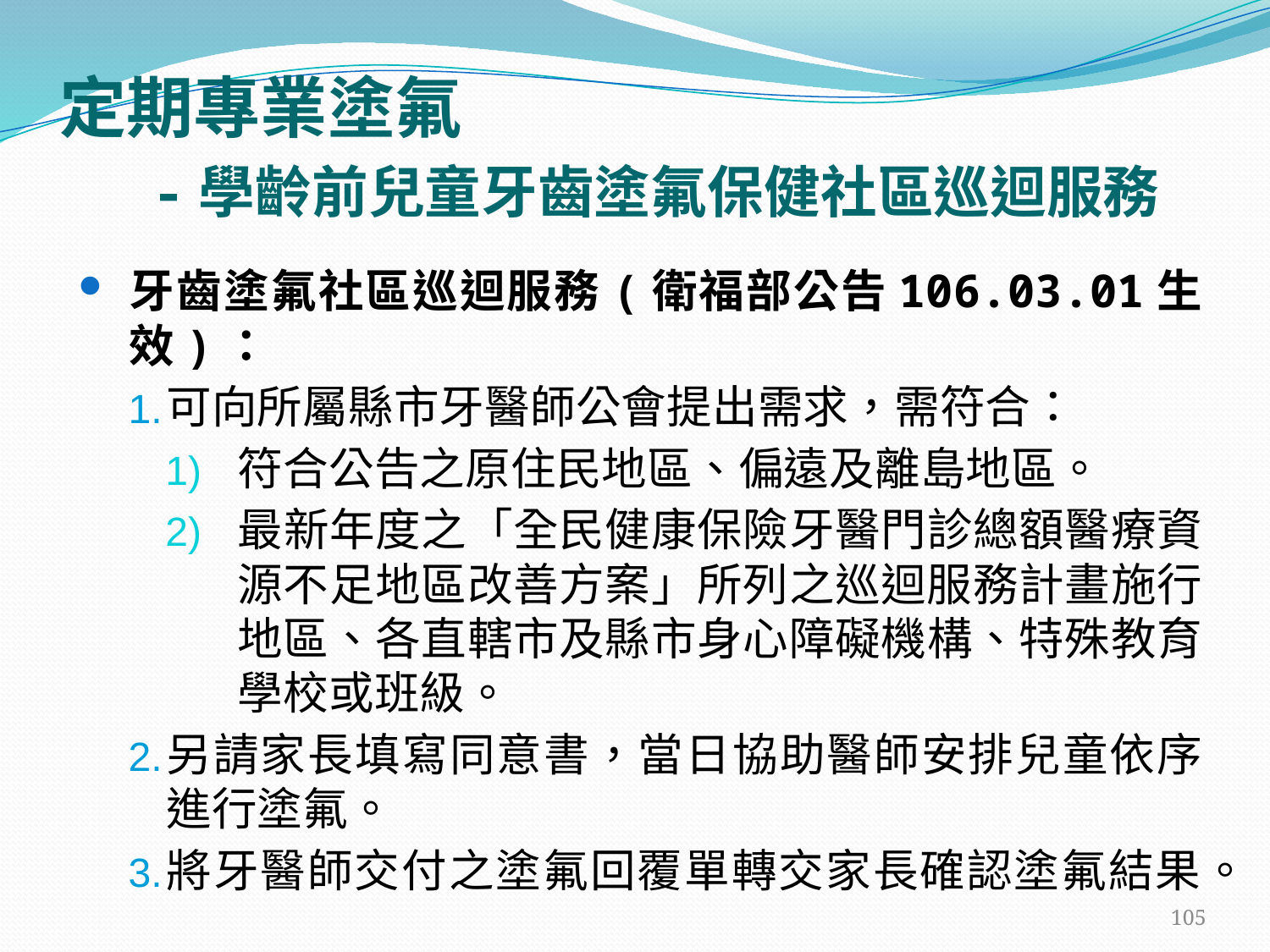

# 定期專業塗氟 -學齡前兒童牙齒塗氟保健社區巡迴服務
牙齒塗氟社區巡迴服務(衛福部公告106.03.01生效)：
可向所屬縣市牙醫師公會提出需求，需符合：
符合公告之原住民地區、偏遠及離島地區。
最新年度之「全民健康保險牙醫門診總額醫療資源不足地區改善方案」所列之巡迴服務計畫施行地區、各直轄市及縣市身心障礙機構、特殊教育學校或班級。
另請家長填寫同意書，當日協助醫師安排兒童依序進行塗氟。
將牙醫師交付之塗氟回覆單轉交家長確認塗氟結果。
105